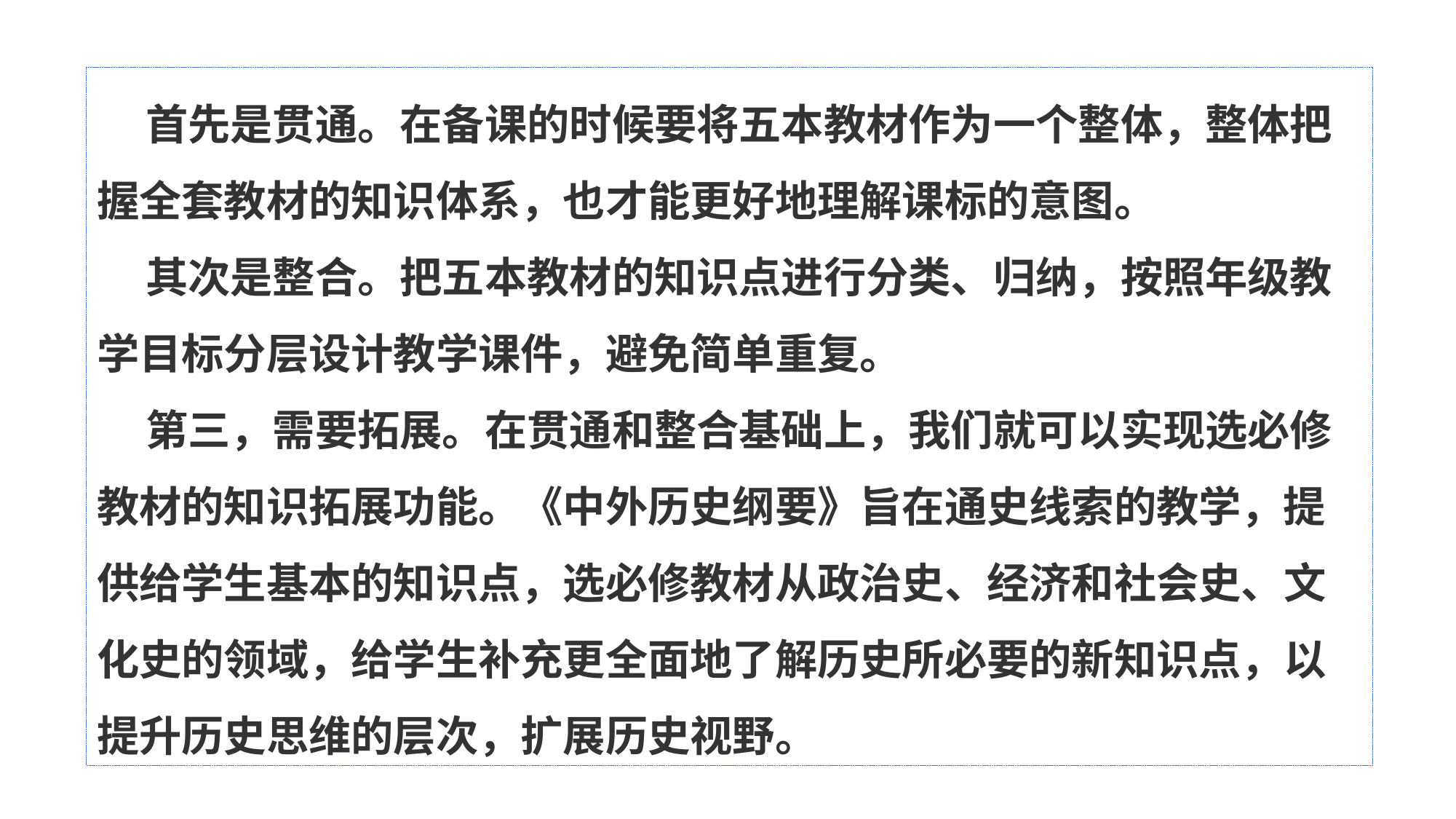

首先是贯通。在备课的时候要将五本教材作为一个整体，整体把握全套教材的知识体系，也才能更好地理解课标的意图。
    其次是整合。把五本教材的知识点进行分类、归纳，按照年级教学目标分层设计教学课件，避免简单重复。
    第三，需要拓展。在贯通和整合基础上，我们就可以实现选必修教材的知识拓展功能。《中外历史纲要》旨在通史线索的教学，提供给学生基本的知识点，选必修教材从政治史、经济和社会史、文化史的领域，给学生补充更全面地了解历史所必要的新知识点，以提升历史思维的层次，扩展历史视野。